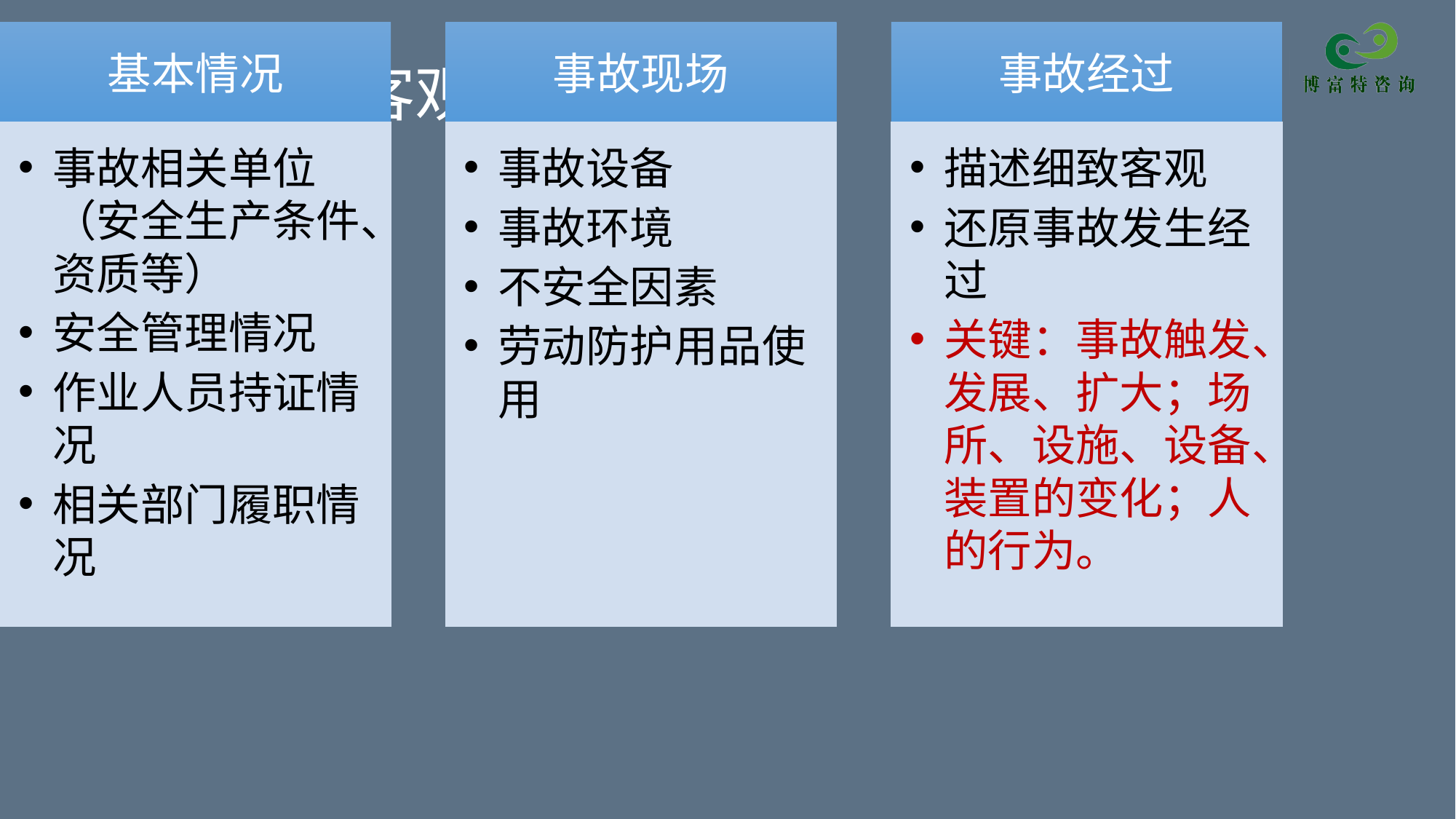

事故情况客观详实
基本情况
事故相关单位（安全生产条件、资质等）
安全管理情况
作业人员持证情况
相关部门履职情况
事故现场
事故设备
事故环境
不安全因素
劳动防护用品使用
事故经过
描述细致客观
还原事故发生经过
关键：事故触发、发展、扩大；场所、设施、设备、装置的变化；人的行为。